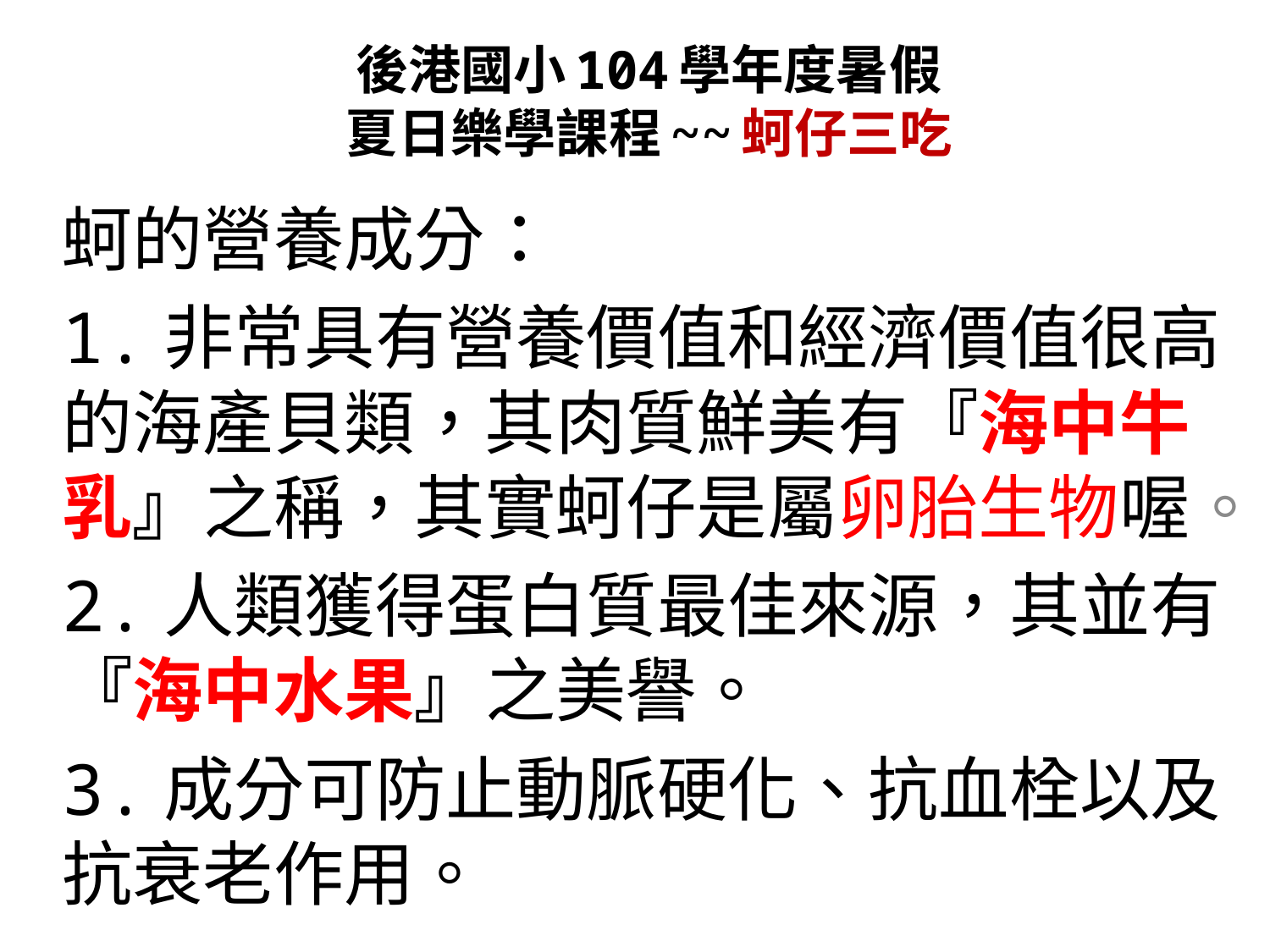

# 後港國小104學年度暑假 夏日樂學課程~~蚵仔三吃
蚵的營養成分：
1.非常具有營養價值和經濟價值很高的海產貝類，其肉質鮮美有『海中牛乳』之稱，其實蚵仔是屬卵胎生物喔。
2.人類獲得蛋白質最佳來源，其並有『海中水果』之美譽。
3.成分可防止動脈硬化、抗血栓以及抗衰老作用。